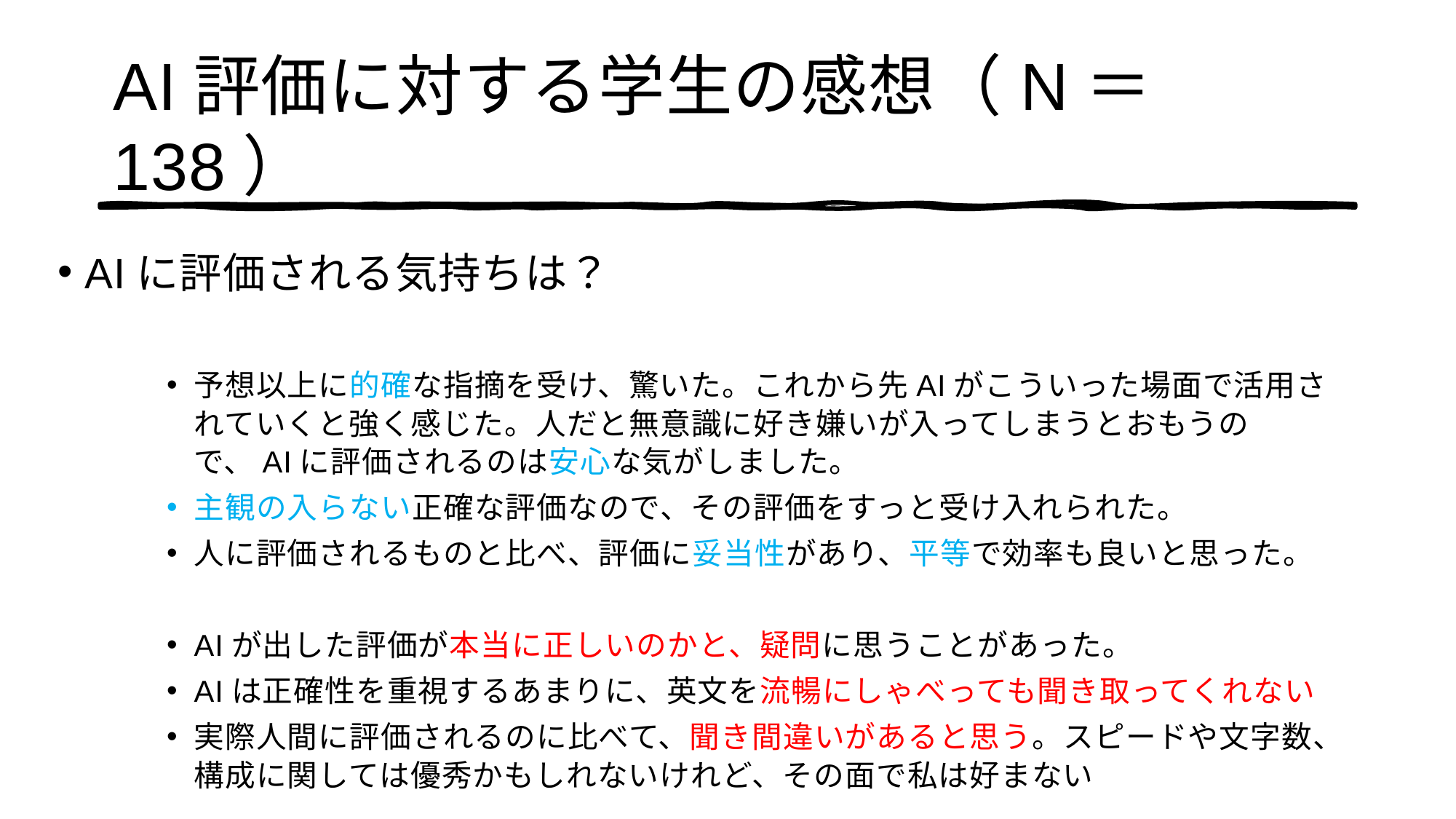

# AI評価に対する学生の感想（N＝138）
AIに評価される気持ちは？

予想以上に的確な指摘を受け、驚いた。これから先AIがこういった場面で活用されていくと強く感じた。人だと無意識に好き嫌いが入ってしまうとおもうので、AIに評価されるのは安心な気がしました。
主観の入らない正確な評価なので、その評価をすっと受け入れられた。
人に評価されるものと比べ、評価に妥当性があり、平等で効率も良いと思った。

AIが出した評価が本当に正しいのかと、疑問に思うことがあった。
AIは正確性を重視するあまりに、英文を流暢にしゃべっても聞き取ってくれない
実際人間に評価されるのに比べて、聞き間違いがあると思う。スピードや文字数、構成に関しては優秀かもしれないけれど、その面で私は好まない